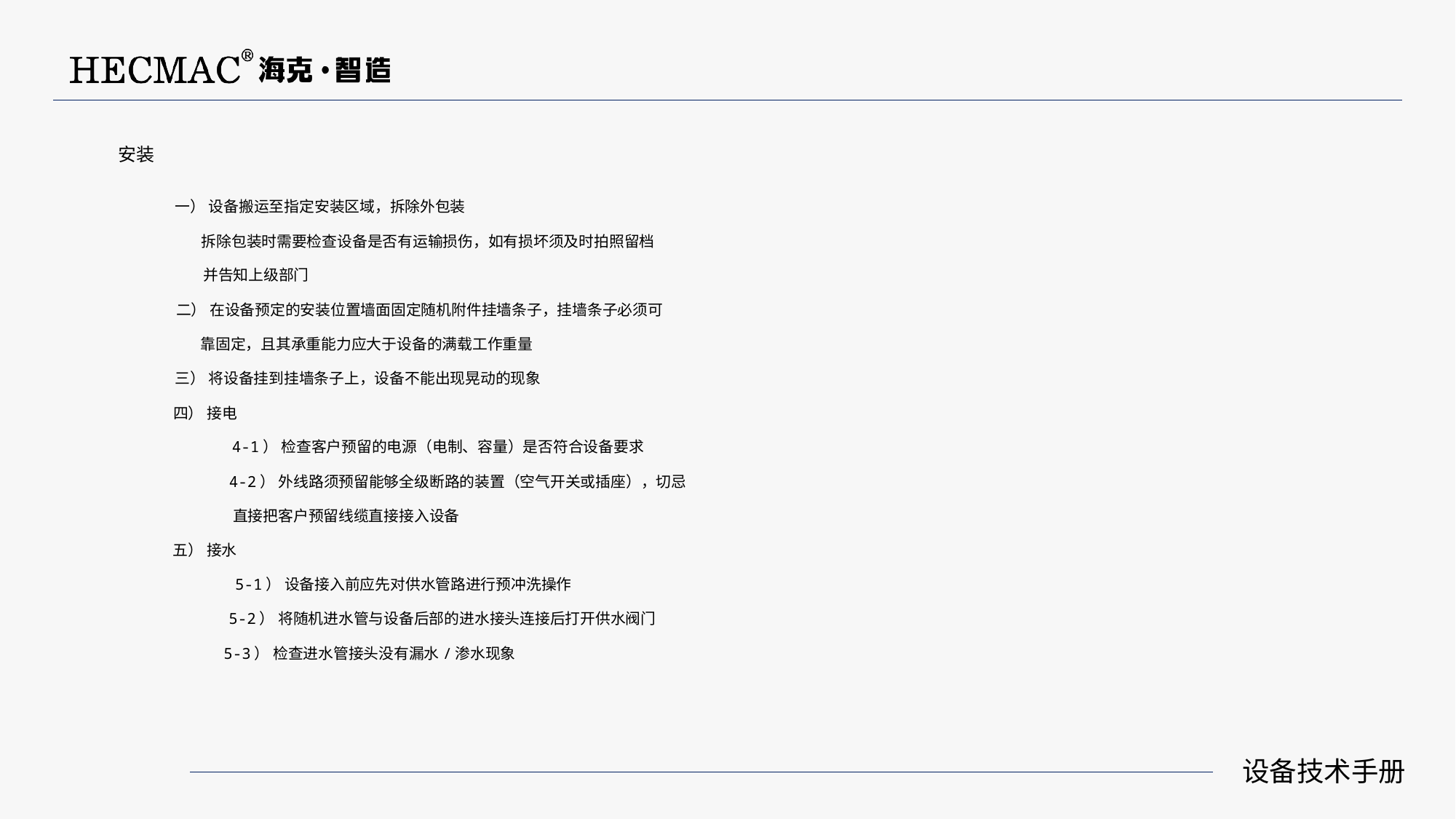

安装
      一） 设备搬运至指定安装区域，拆除外包装
           拆除包装时需要检查设备是否有运输损伤，如有损坏须及时拍照留档
           并告知上级部门
      二） 在设备预定的安装位置墙面固定随机附件挂墙条子，挂墙条子必须可
           靠固定，且其承重能力应大于设备的满载工作重量
      三） 将设备挂到挂墙条子上，设备不能出现晃动的现象
      四） 接电
           4-1） 检查客户预留的电源（电制、容量）是否符合设备要求
           4-2） 外线路须预留能够全级断路的装置（空气开关或插座），切忌
                 直接把客户预留线缆直接接入设备
      五） 接水
           5-1） 设备接入前应先对供水管路进行预冲洗操作
           5-2） 将随机进水管与设备后部的进水接头连接后打开供水阀门
           5-3） 检查进水管接头没有漏水/渗水现象